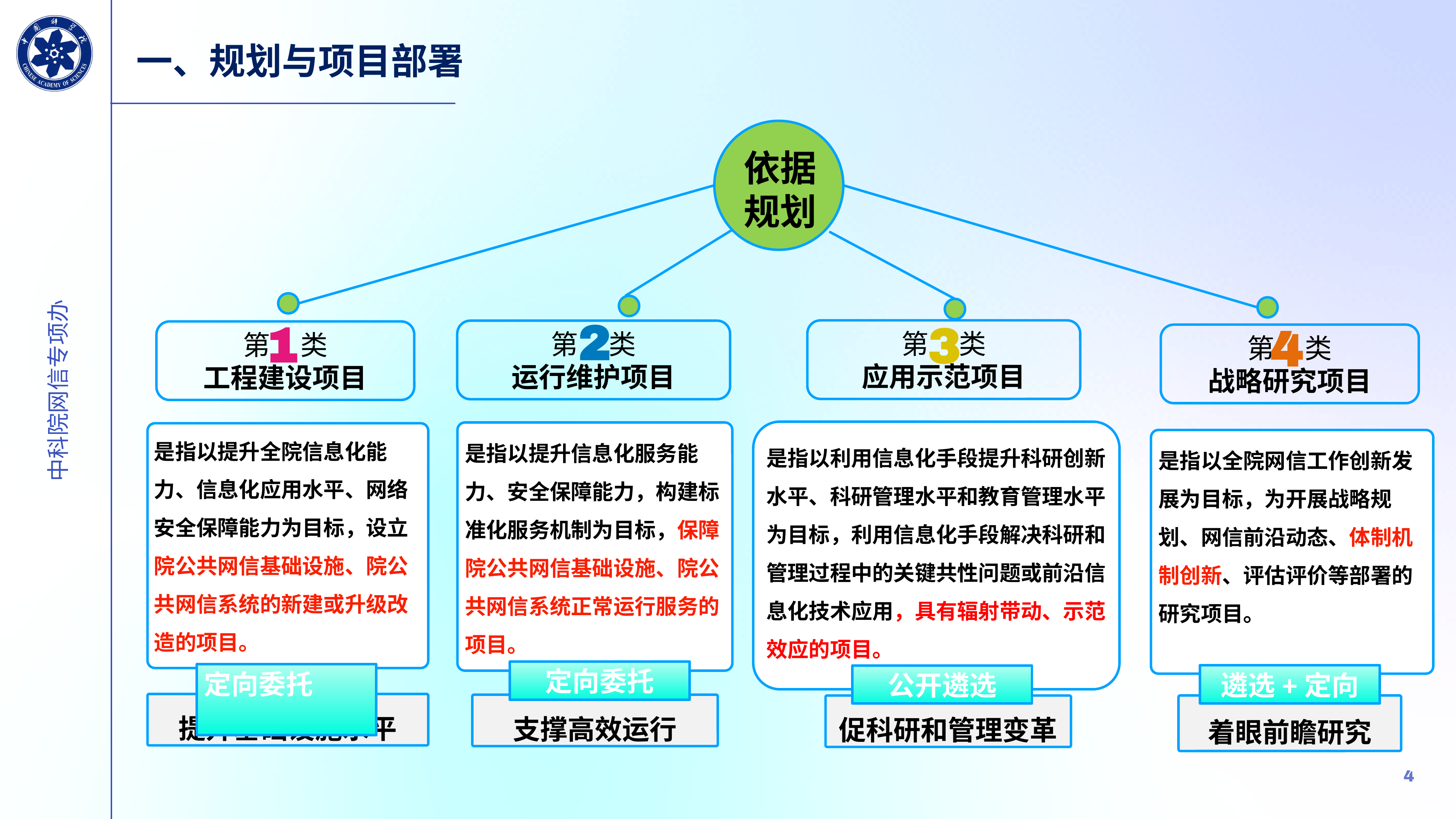

一、规划与项目部署

依据规划

1
第     类
工程建设项目
是指以提升全院信息化能力、信息化应用水平、网络安全保障能力为目标，设立院公共网信基础设施、院公共网信系统的新建或升级改造的项目。
定向委托
提升基础设施水平

2
第     类
应用示范项目
是指以利用信息化手段提升科研创新水平、科研管理水平和教育管理水平为目标，利用信息化手段解决科研和管理过程中的关键共性问题或前沿信息化技术应用，具有辐射带动、示范效应的项目。
公开遴选
促科研和管理变革

4
第     类
战略研究项目
是指以全院网信工作创新发展为目标，为开展战略规划、网信前沿动态、体制机制创新、评估评价等部署的研究项目。

遴选+定向
着眼前瞻研究

3
第     类
运行维护项目
是指以提升信息化服务能力、安全保障能力，构建标准化服务机制为目标，保障院公共网信基础设施、院公共网信系统正常运行服务的项目。
定向委托
支撑高效运行